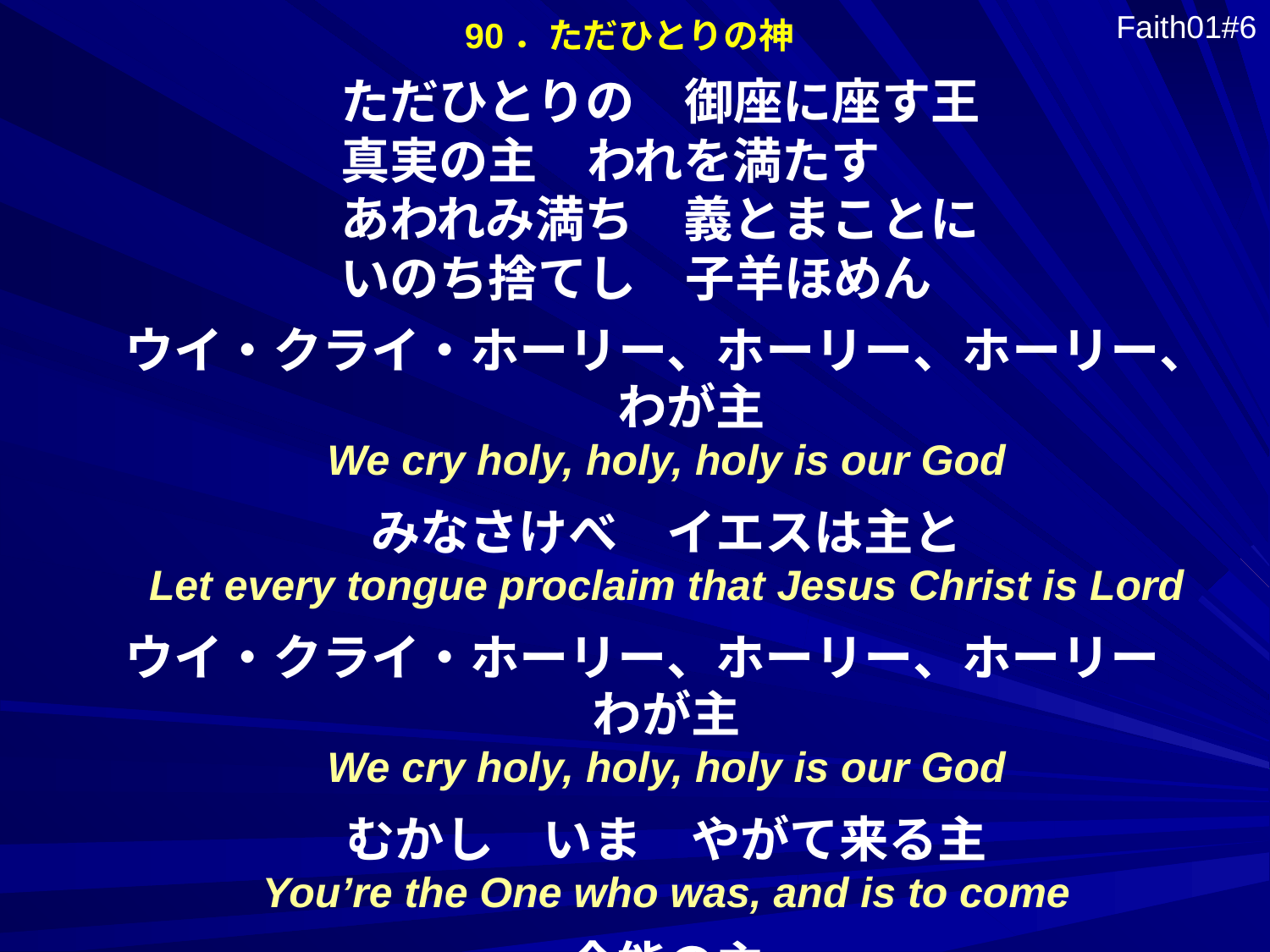

90．ただひとりの神
Faith01#6
ただひとりの　御座に座す王
真実の主　われを満たす
あわれみ満ち　義とまことに
いのち捨てし　子羊ほめん
ウイ・クライ・ホーリー、ホーリー、ホーリー、　わが主
We cry holy, holy, holy is our God

みなさけべ　イエスは主と
Let every tongue proclaim that Jesus Christ is Lord

ウイ・クライ・ホーリー、ホーリー、ホーリー　わが主
We cry holy, holy, holy is our God

むかし　いま　やがて来る主
You’re the One who was, and is to come

全能の主
Almighty One